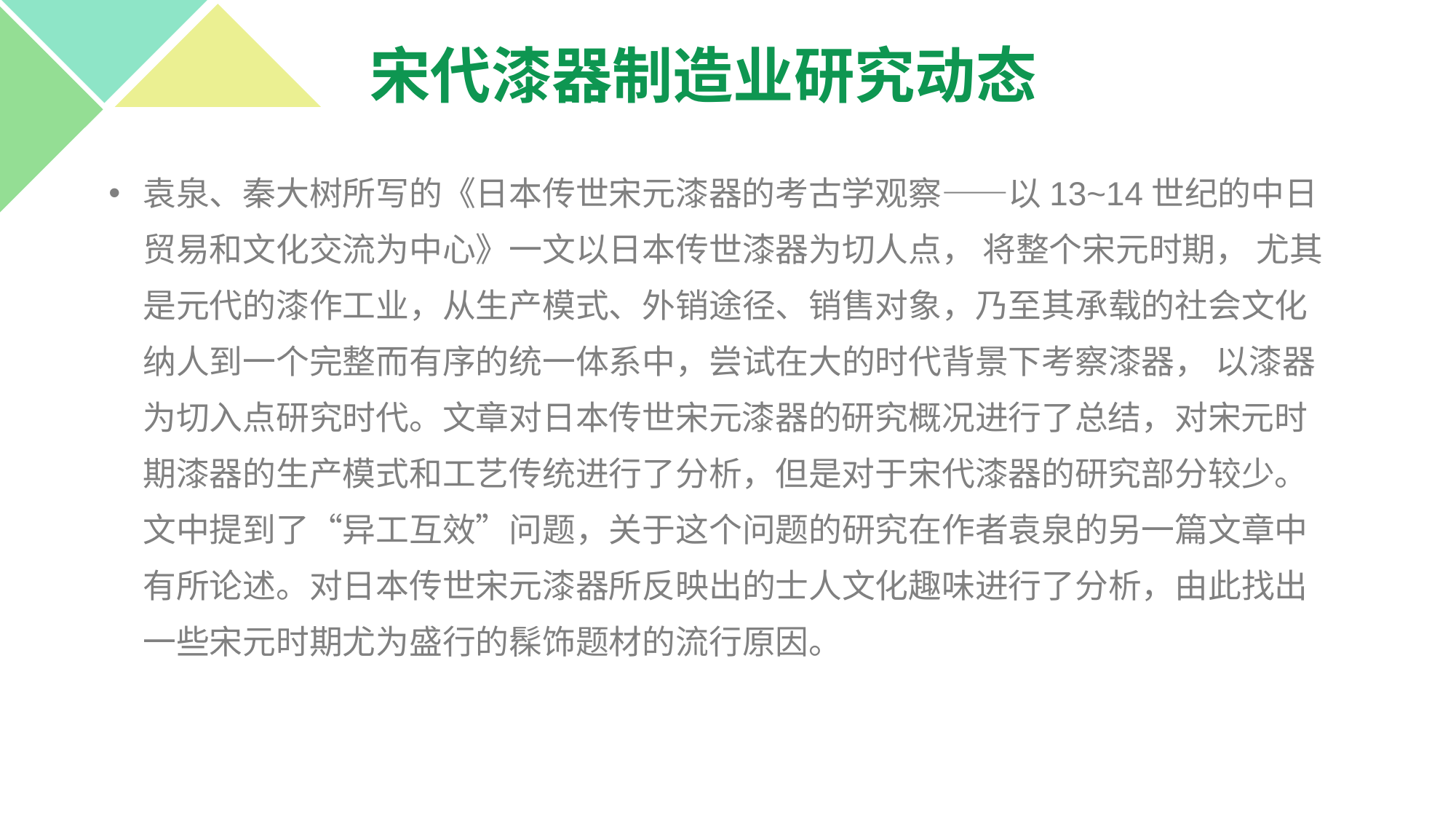

# 宋代漆器制造业研究动态
袁泉、秦大树所写的《日本传世宋元漆器的考古学观察——以13~14世纪的中日贸易和文化交流为中心》一文以日本传世漆器为切人点， 将整个宋元时期， 尤其是元代的漆作工业，从生产模式、外销途径、销售对象，乃至其承载的社会文化纳人到一个完整而有序的统一体系中，尝试在大的时代背景下考察漆器， 以漆器为切入点研究时代。文章对日本传世宋元漆器的研究概况进行了总结，对宋元时期漆器的生产模式和工艺传统进行了分析，但是对于宋代漆器的研究部分较少。文中提到了“异工互效”问题，关于这个问题的研究在作者袁泉的另一篇文章中有所论述。对日本传世宋元漆器所反映出的士人文化趣味进行了分析，由此找出一些宋元时期尤为盛行的髹饰题材的流行原因。